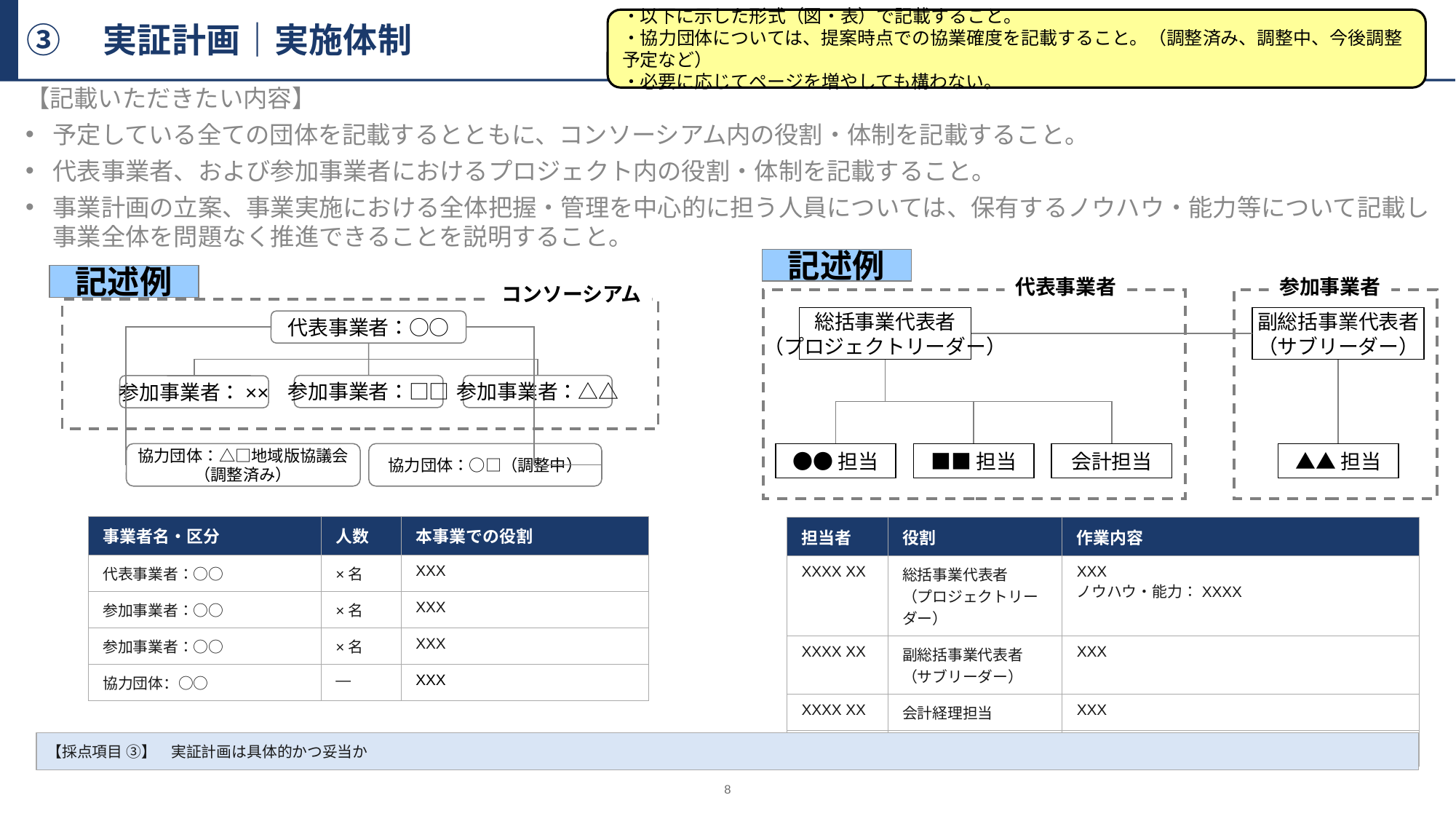

③　実証計画｜実施体制
・以下に示した形式（図・表）で記載すること。
・協力団体については、提案時点での協業確度を記載すること。（調整済み、調整中、今後調整予定など）
・必要に応じてページを増やしても構わない。
【記載いただきたい内容】
予定している全ての団体を記載するとともに、コンソーシアム内の役割・体制を記載すること。
代表事業者、および参加事業者におけるプロジェクト内の役割・体制を記載すること。
事業計画の立案、事業実施における全体把握・管理を中心的に担う人員については、保有するノウハウ・能力等について記載し事業全体を問題なく推進できることを説明すること。

記述例

記述例

参加事業者
代表事業者
コンソーシアム

総括事業代表者
（プロジェクトリーダー）
副総括事業代表者
（サブリーダー）

代表事業者：○○

参加事業者：□□
参加事業者：△△
参加事業者：××
協力団体：△□地域版協議会
（調整済み）
協力団体：○□（調整中）
●●担当
■■担当
会計担当
▲▲担当
| 事業者名・区分 | 人数 | 本事業での役割 |
| --- | --- | --- |
| 代表事業者：○○ | ×名 | XXX |
| 参加事業者：○○ | ×名 | XXX |
| 参加事業者：○○ | ×名 | XXX |
| 協力団体：○○ | — | XXX |
| 担当者 | 役割 | 作業内容 |
| --- | --- | --- |
| XXXX XX | 総括事業代表者 （プロジェクトリーダー） | XXX ノウハウ・能力：XXXX |
| XXXX XX | 副総括事業代表者 （サブリーダー） | XXX |
| XXXX XX | 会計経理担当 | XXX |
| XXXX XX | ○○ | XXX |
【採点項目 ③】　実証計画は具体的かつ妥当か